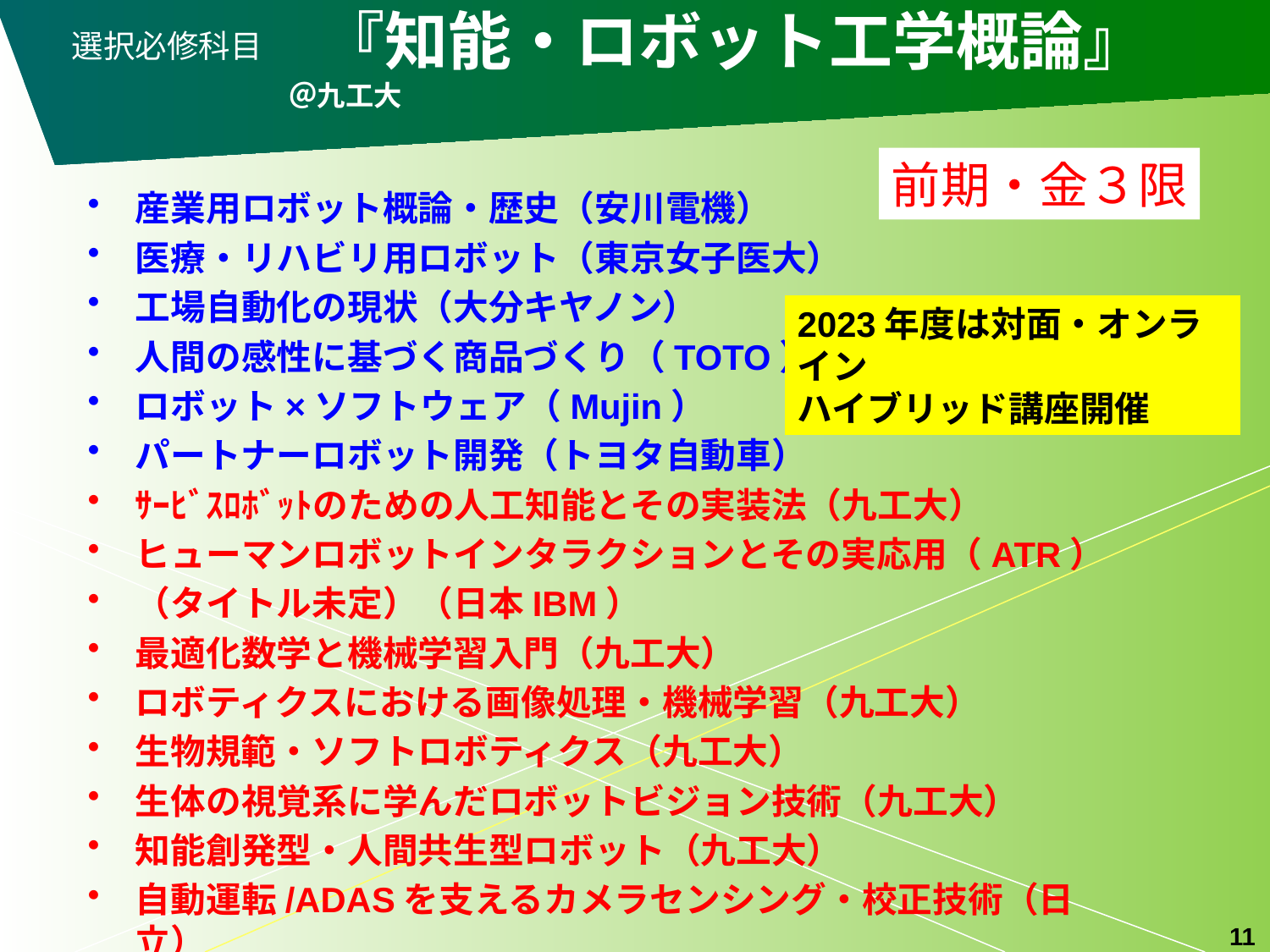

# 『知能・ロボット工学概論』 ＠九工大
選択必修科目
前期・金３限
産業用ロボット概論・歴史（安川電機）
医療・リハビリ用ロボット（東京女子医大）
工場自動化の現状（大分キヤノン）
人間の感性に基づく商品づくり（TOTO）
ロボット×ソフトウェア（Mujin）
パートナーロボット開発（トヨタ自動車）
ｻｰﾋﾞｽﾛﾎﾞｯﾄのための人工知能とその実装法（九工大）
ヒューマンロボットインタラクションとその実応用（ATR）
（タイトル未定）（日本IBM）
最適化数学と機械学習入門（九工大）
ロボティクスにおける画像処理・機械学習（九工大）
生物規範・ソフトロボティクス（九工大）
生体の視覚系に学んだロボットビジョン技術（九工大）
知能創発型・人間共生型ロボット（九工大）
自動運転/ADASを支えるカメラセンシング・校正技術（日立）
2023年度は対面・オンライン
ハイブリッド講座開催
11